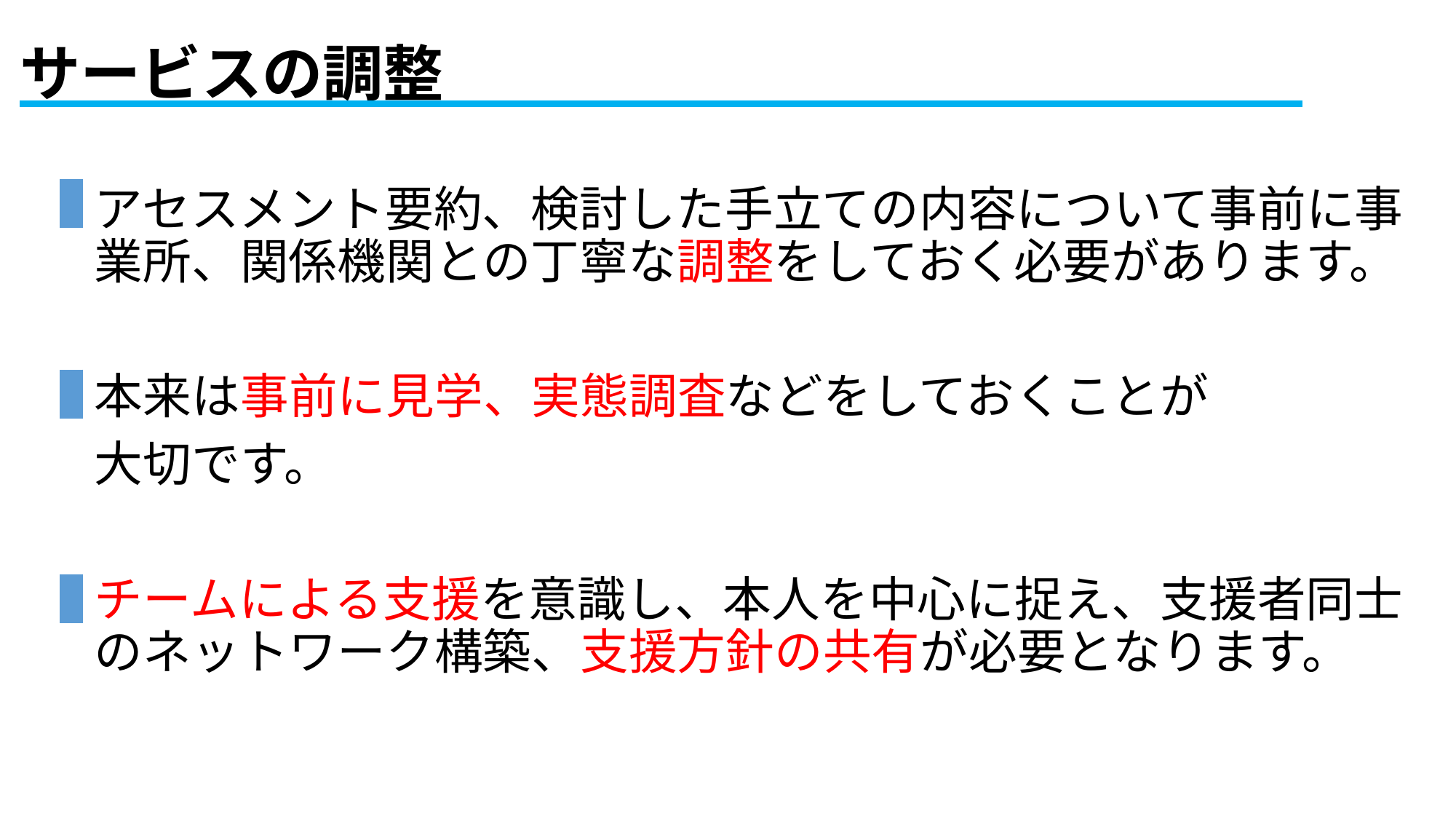

サービスの調整
アセスメント要約、検討した手立ての内容について事前に事業所、関係機関との丁寧な調整をしておく必要があります。

本来は事前に見学、実態調査などをしておくことが
大切です。

チームによる支援を意識し、本人を中心に捉え、支援者同士のネットワーク構築、支援方針の共有が必要となります。